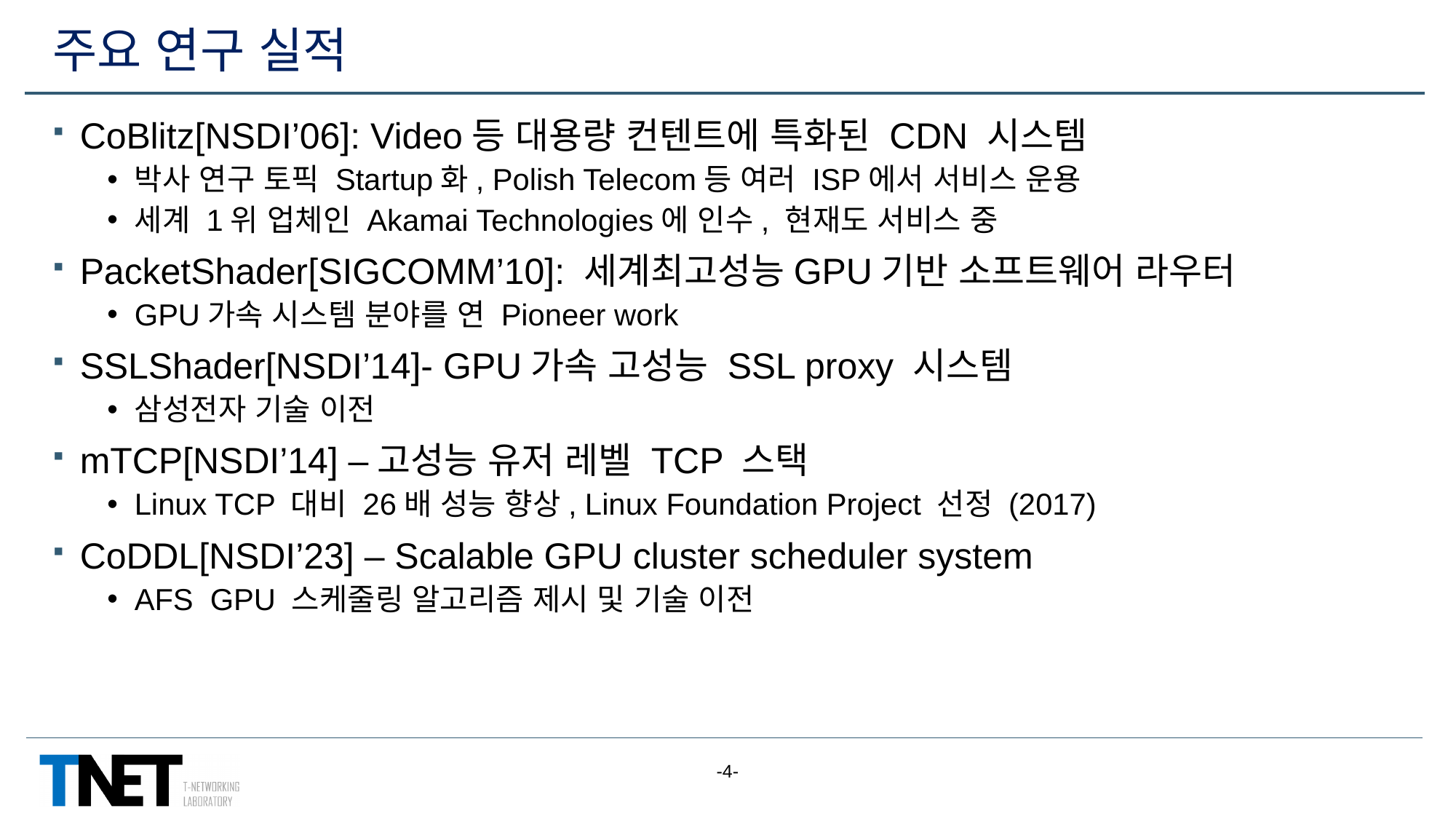

# 주요 연구 실적
CoBlitz[NSDI’06]: Video등 대용량 컨텐트에 특화된 CDN 시스템
박사 연구 토픽 Startup화, Polish Telecom등 여러 ISP에서 서비스 운용
세계 1위 업체인 Akamai Technologies에 인수, 현재도 서비스 중
PacketShader[SIGCOMM’10]: 세계최고성능GPU기반 소프트웨어 라우터
GPU가속 시스템 분야를 연 Pioneer work
SSLShader[NSDI’14]- GPU가속 고성능 SSL proxy 시스템
삼성전자 기술 이전
mTCP[NSDI’14] –고성능 유저 레벨 TCP 스택
Linux TCP 대비 26배 성능 향상, Linux Foundation Project 선정 (2017)
CoDDL[NSDI’23] – Scalable GPU cluster scheduler system
AFS  GPU 스케줄링 알고리즘 제시 및 기술 이전

-4-